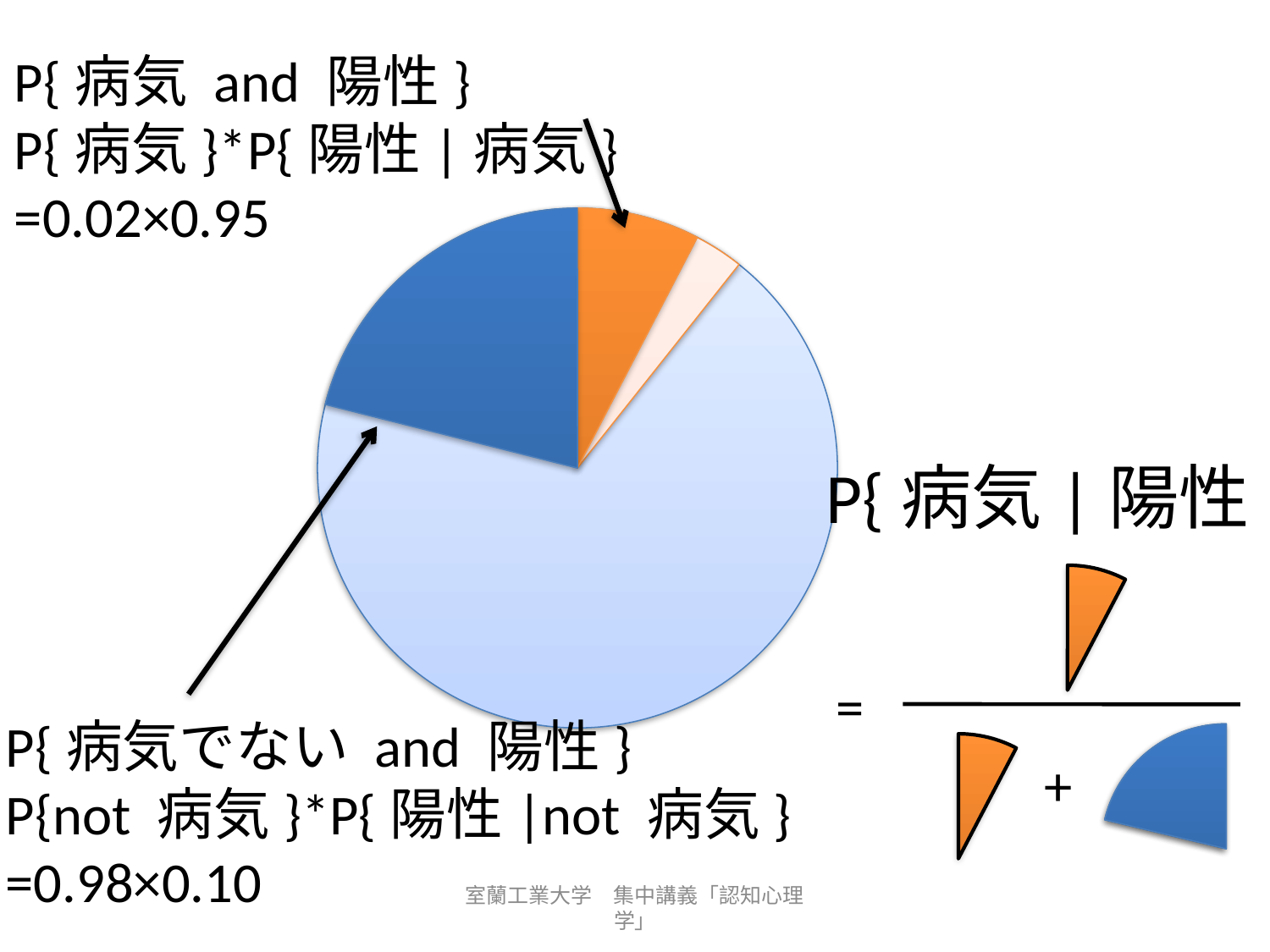

P{病気 and 陽性}
P{病気}*P{陽性|病気}
=0.02×0.95

P{病気でない and 陽性}
P{not 病気}*P{陽性|not 病気}
=0.98×0.10
P{病気|陽性}

+
=
室蘭工業大学　集中講義「認知心理学」